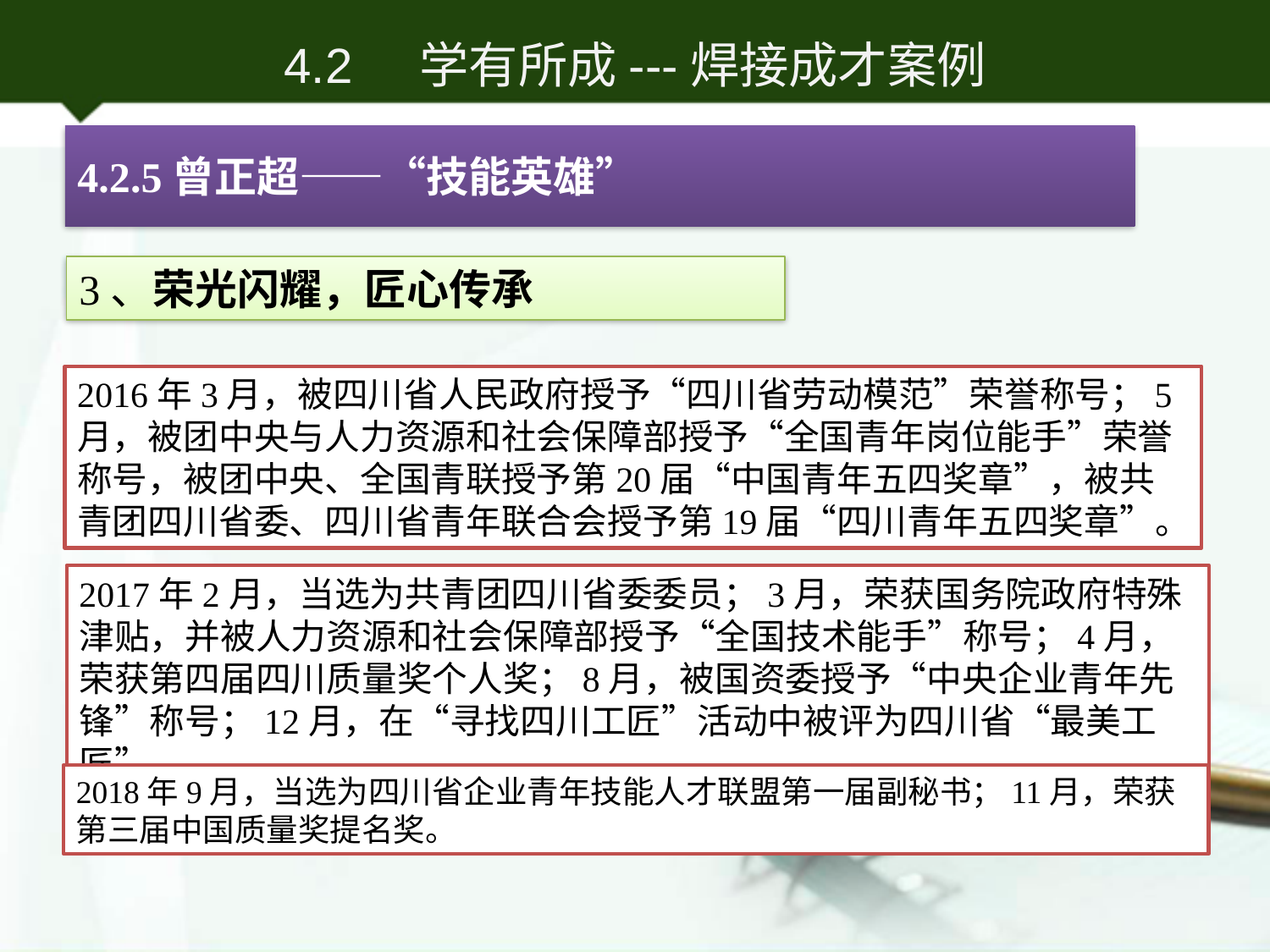

# 4.2    学有所成---焊接成才案例
4.2.5曾正超——“技能英雄”
3、荣光闪耀，匠心传承
2016年3月，被四川省人民政府授予“四川省劳动模范”荣誉称号；5月，被团中央与人力资源和社会保障部授予“全国青年岗位能手”荣誉称号，被团中央、全国青联授予第20届“中国青年五四奖章”，被共青团四川省委、四川省青年联合会授予第19届“四川青年五四奖章”。
2017年2月，当选为共青团四川省委委员；3月，荣获国务院政府特殊津贴，并被人力资源和社会保障部授予“全国技术能手”称号；4月，荣获第四届四川质量奖个人奖；8月，被国资委授予“中央企业青年先锋”称号；12月，在“寻找四川工匠”活动中被评为四川省“最美工匠”。
2018年9月，当选为四川省企业青年技能人才联盟第一届副秘书；11月，荣获第三届中国质量奖提名奖。